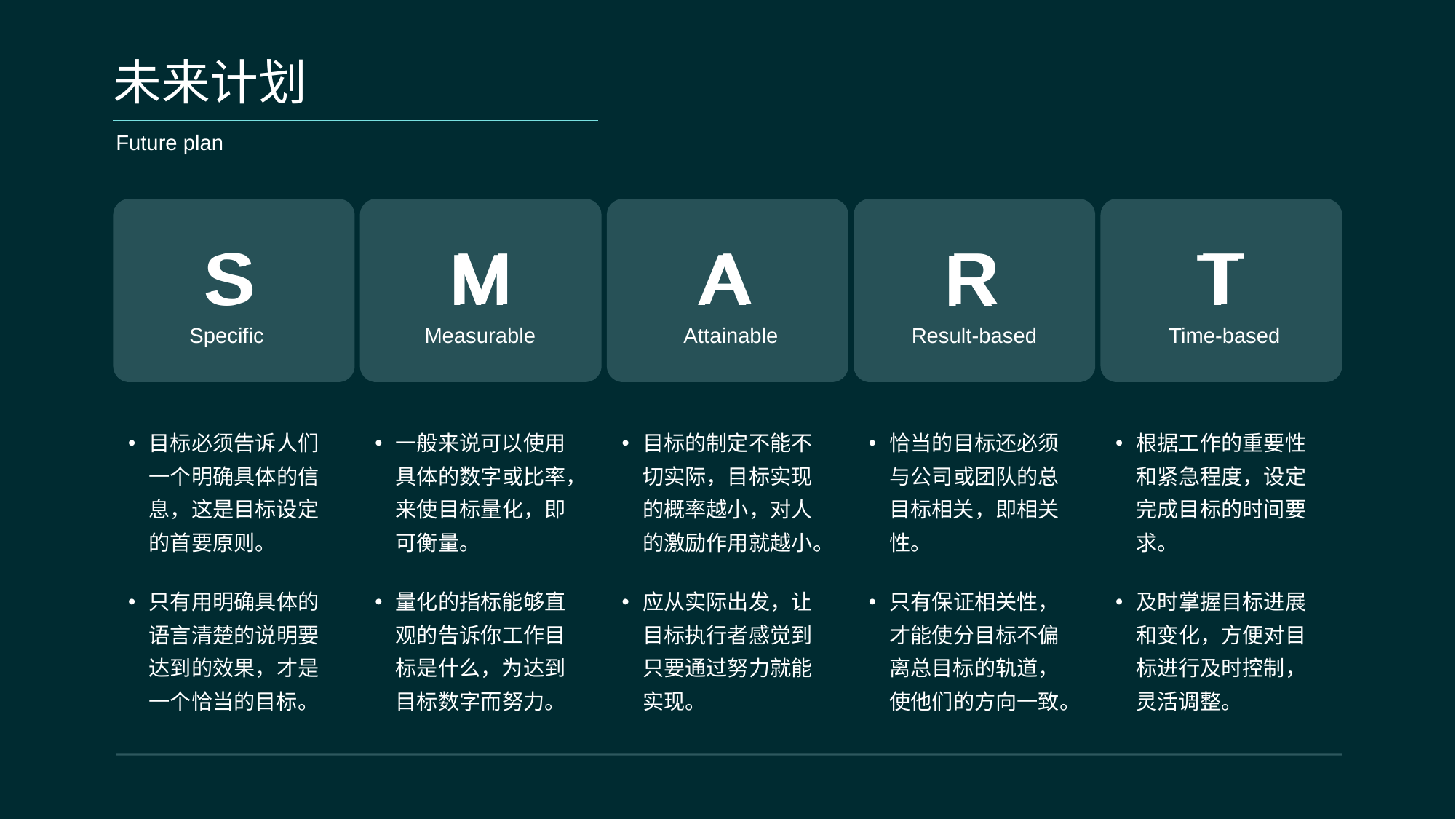

未来计划
Future plan

S
S
Specific
目标必须告诉人们一个明确具体的信息，这是目标设定的首要原则。
只有用明确具体的语言清楚的说明要达到的效果，才是一个恰当的目标。

M
M
Measurable
一般来说可以使用具体的数字或比率，来使目标量化，即可衡量。
量化的指标能够直观的告诉你工作目标是什么，为达到目标数字而努力。

A
A
Attainable
目标的制定不能不切实际，目标实现的概率越小，对人的激励作用就越小。
应从实际出发，让目标执行者感觉到只要通过努力就能实现。

R
R
Result-based
恰当的目标还必须与公司或团队的总目标相关，即相关性。
只有保证相关性，才能使分目标不偏离总目标的轨道，使他们的方向一致。

T
T
Time-based
根据工作的重要性和紧急程度，设定完成目标的时间要求。
及时掌握目标进展和变化，方便对目标进行及时控制，灵活调整。